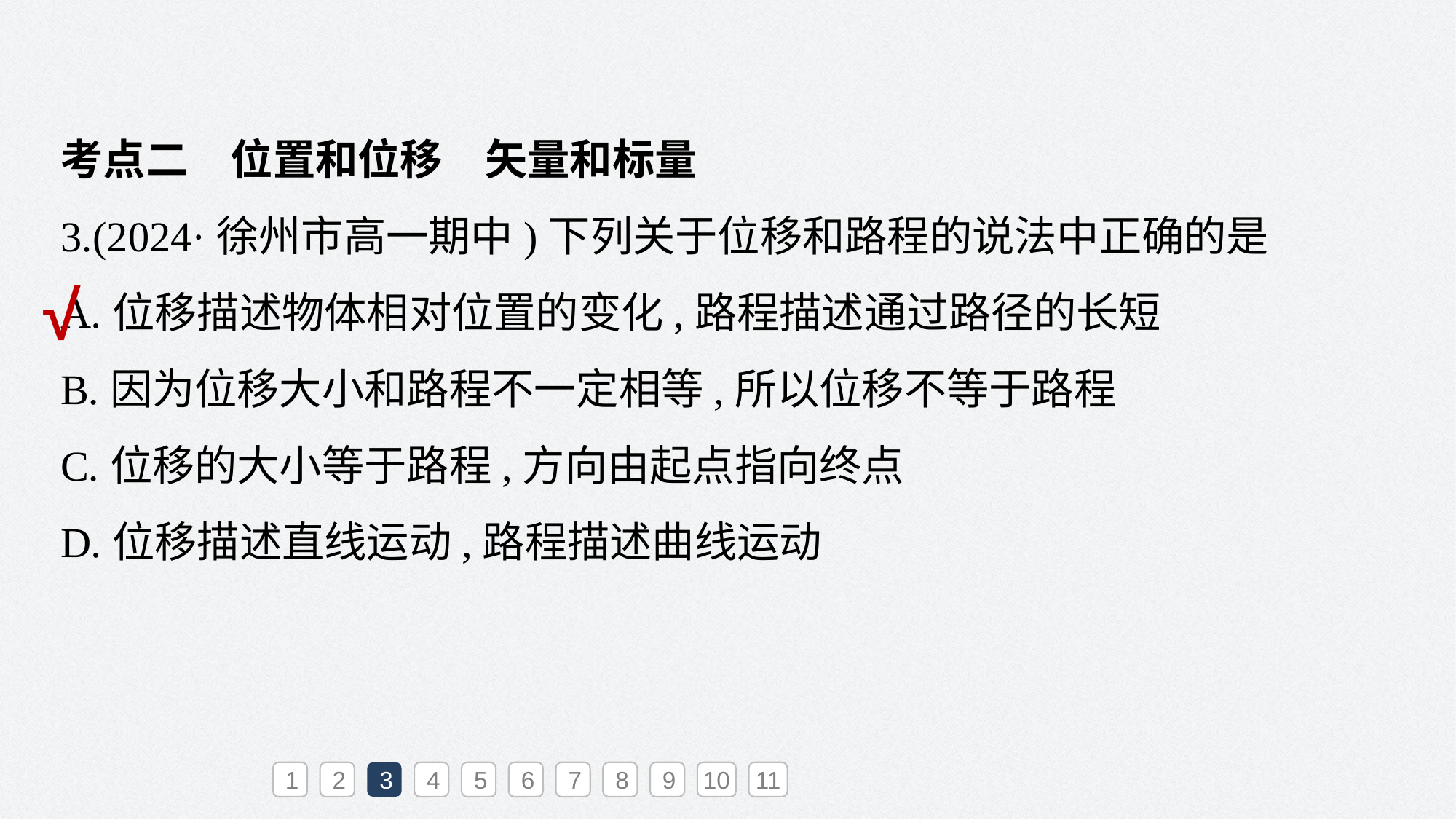

考点二　位置和位移　矢量和标量
3.(2024·徐州市高一期中)下列关于位移和路程的说法中正确的是
A.位移描述物体相对位置的变化,路程描述通过路径的长短
B.因为位移大小和路程不一定相等,所以位移不等于路程
C.位移的大小等于路程,方向由起点指向终点
D.位移描述直线运动,路程描述曲线运动
√
1
2
3
4
5
6
7
8
9
10
11